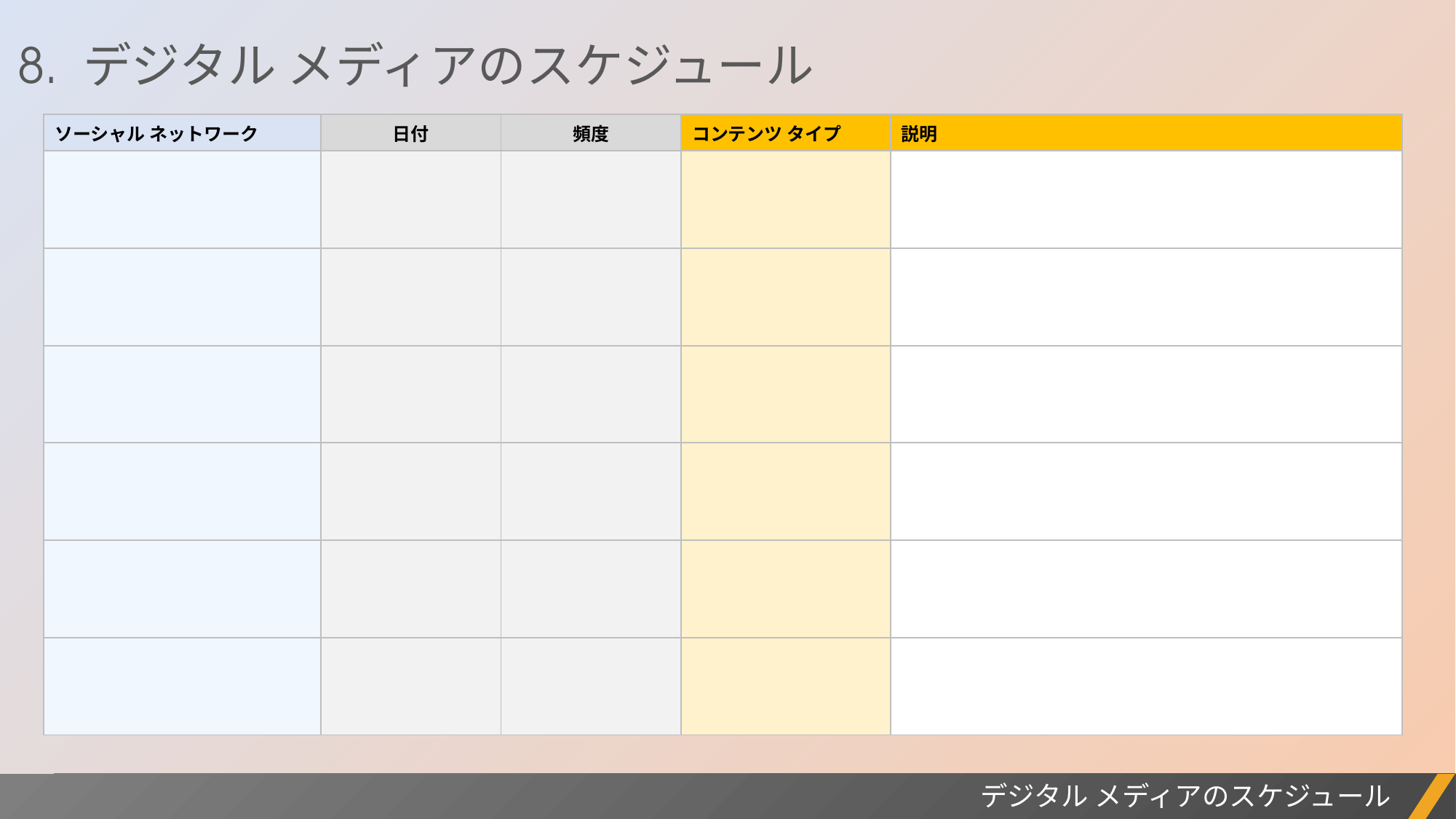

8. デジタル メディアのスケジュール
| ソーシャル ネットワーク | 日付 | 頻度 | コンテンツ タイプ | 説明 |
| --- | --- | --- | --- | --- |
|  |  |  |  |  |
|  |  |  |  |  |
|  |  |  |  |  |
|  |  |  |  |  |
|  |  |  |  |  |
|  |  |  |  |  |
プロジェクト レポート
デジタル メディアのスケジュール